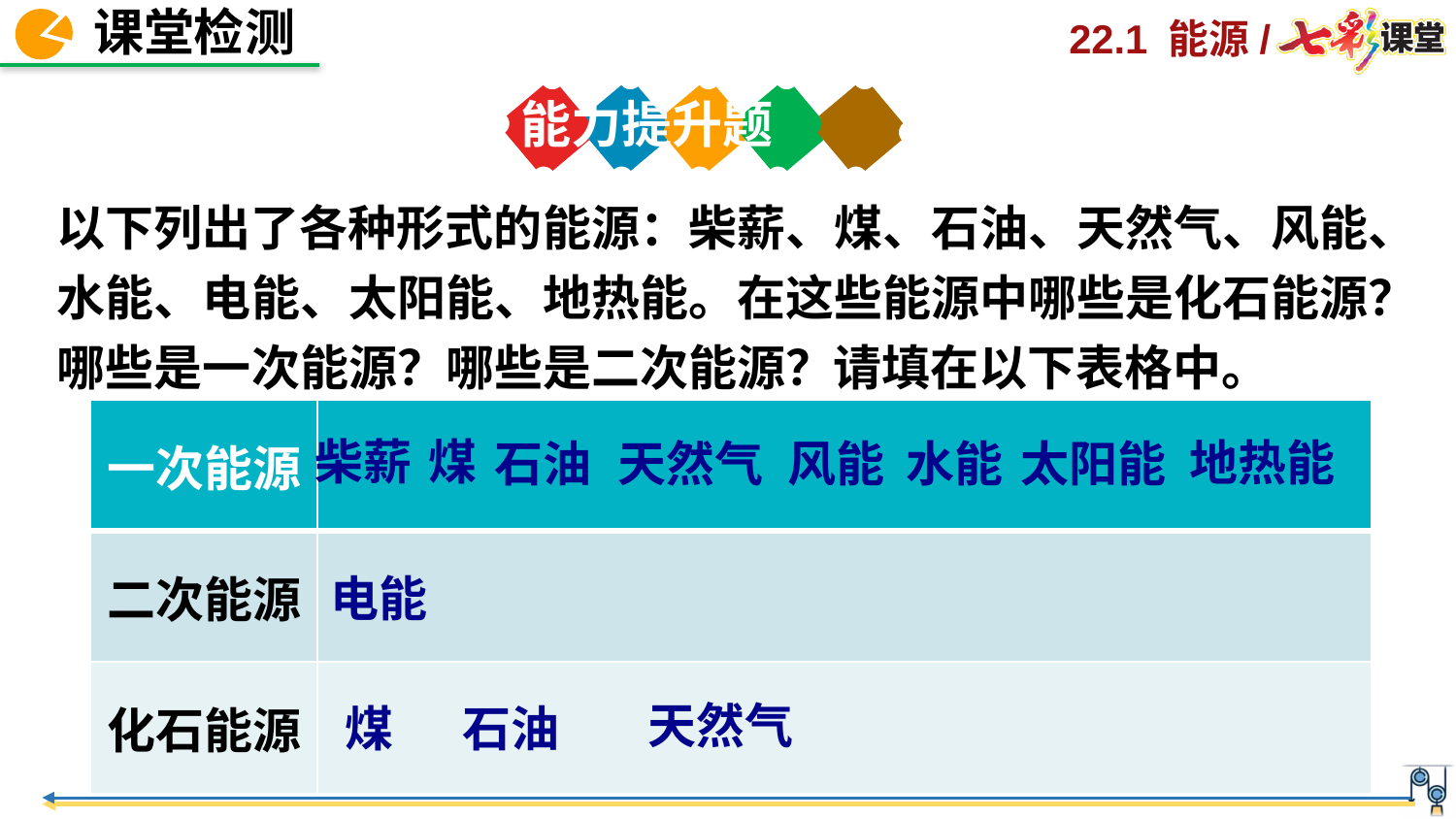

能力提升题

以下列出了各种形式的能源：柴薪、煤、石油、天然气、风能、水能、电能、太阳能、地热能。在这些能源中哪些是化石能源？哪些是一次能源？哪些是二次能源？请填在以下表格中。
| 一次能源 |  |
| --- | --- |
| 二次能源 |  |
| 化石能源 |  |
柴薪
煤
地热能
石油
风能
水能
太阳能
天然气
电能
天然气
煤
石油